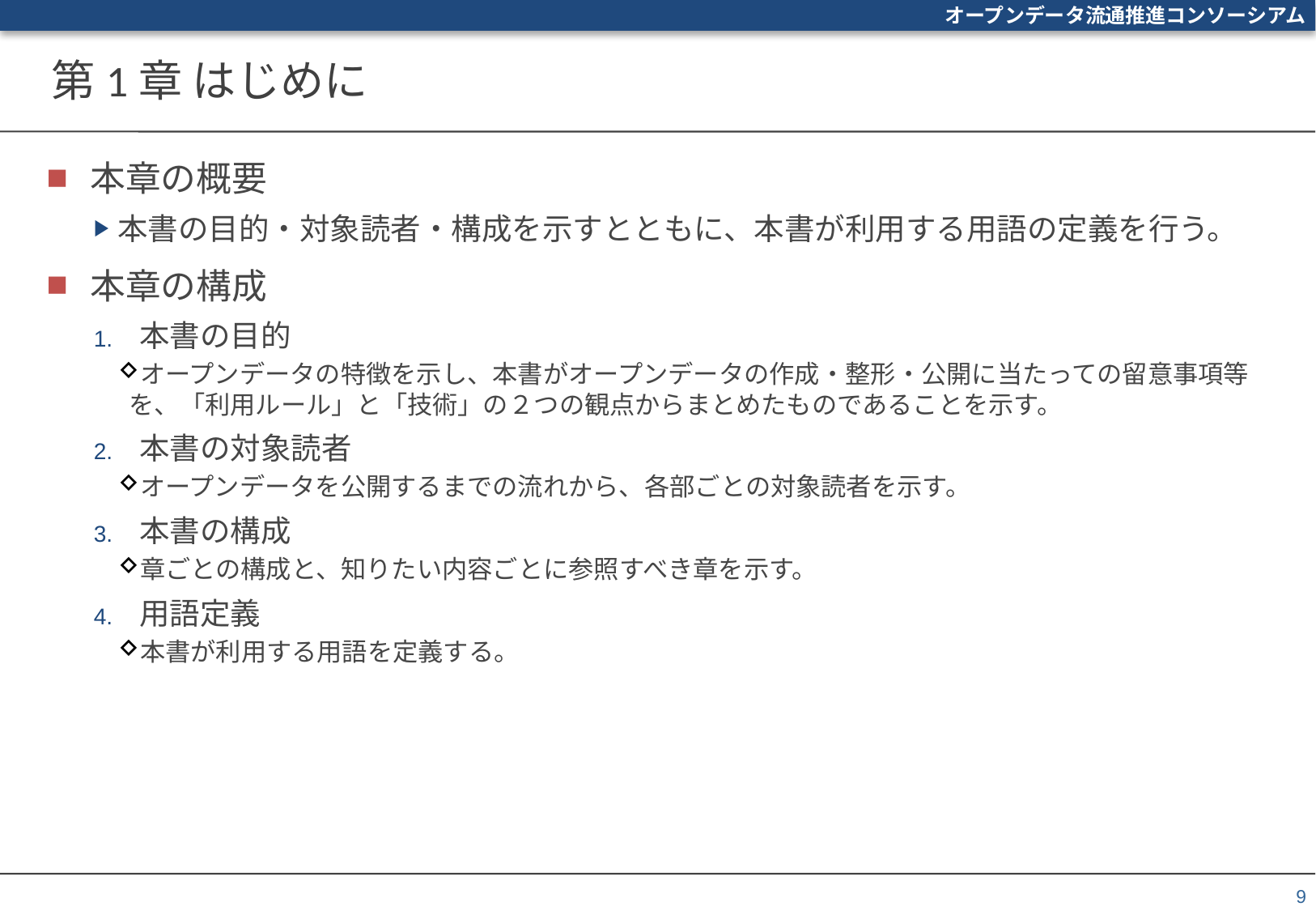

# 第1章 はじめに
本章の概要
本書の目的・対象読者・構成を示すとともに、本書が利用する用語の定義を行う。
本章の構成
本書の目的
オープンデータの特徴を示し、本書がオープンデータの作成・整形・公開に当たっての留意事項等を、「利用ルール」と「技術」の２つの観点からまとめたものであることを示す。
本書の対象読者
オープンデータを公開するまでの流れから、各部ごとの対象読者を示す。
本書の構成
章ごとの構成と、知りたい内容ごとに参照すべき章を示す。
用語定義
本書が利用する用語を定義する。
9